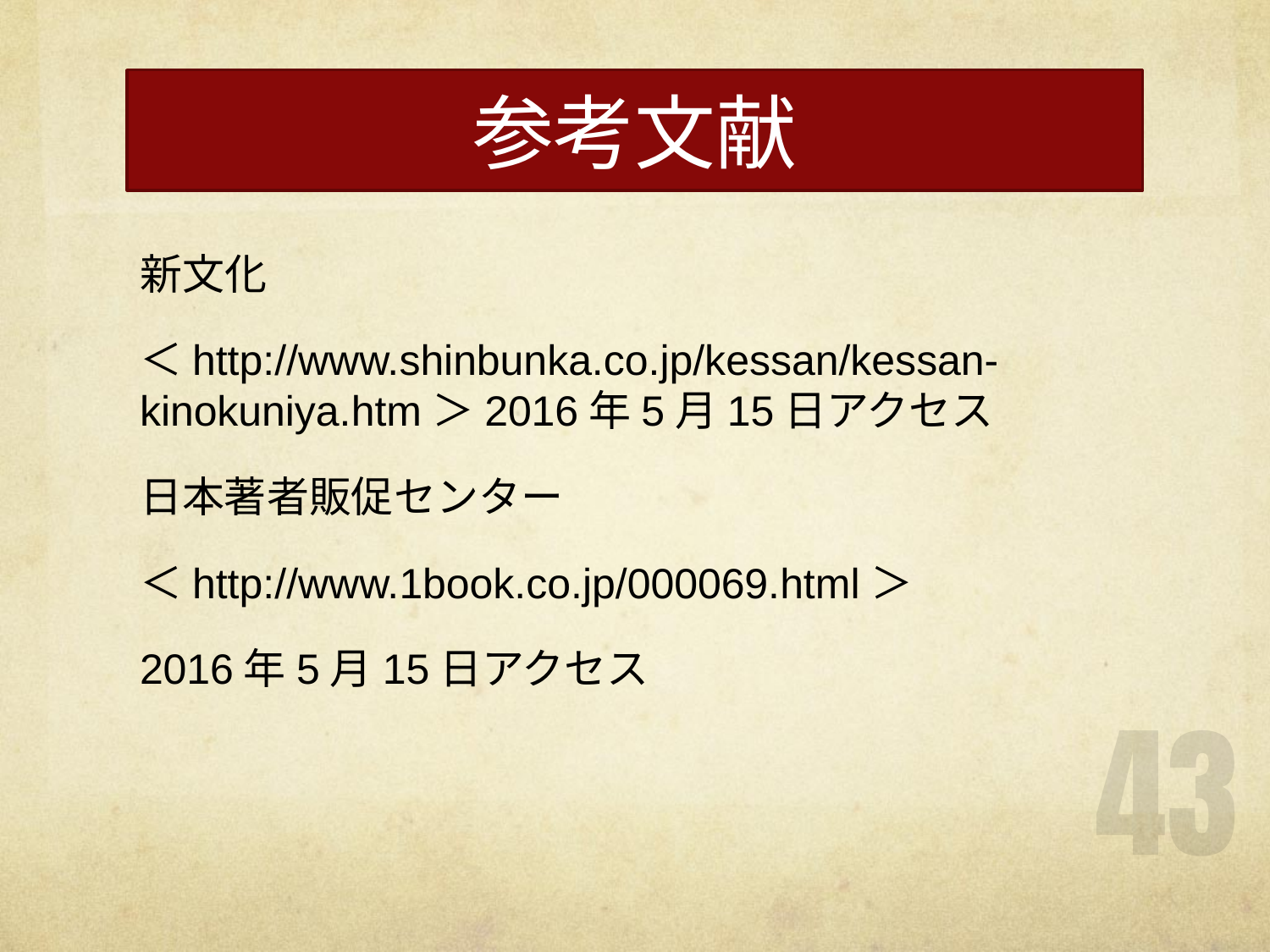

# 参考文献
新文化
＜http://www.shinbunka.co.jp/kessan/kessan-kinokuniya.htm＞2016年5月15日アクセス
日本著者販促センター
＜http://www.1book.co.jp/000069.html＞
2016年5月15日アクセス

43